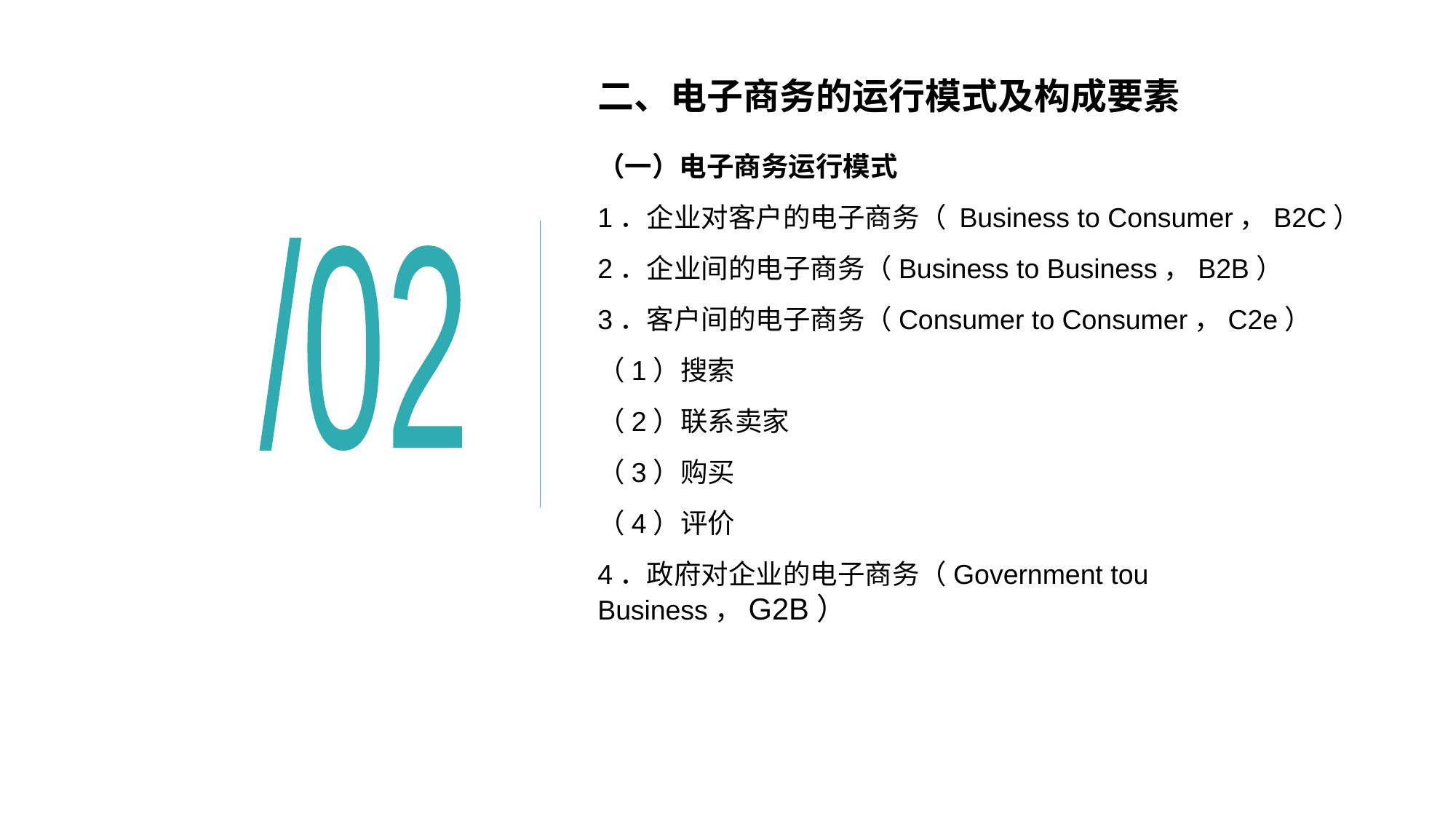

# 二、电子商务的运行模式及构成要素
（一）电子商务运行模式
1．企业对客户的电子商务（ Business to Consumer，B2C）
2．企业间的电子商务（Business to Business，B2B）
3．客户间的电子商务（Consumer to Consumer，C2e）
（1）搜索
（2）联系卖家
（3）购买
（4）评价
4．政府对企业的电子商务（Government tou Business，G2B）
/02